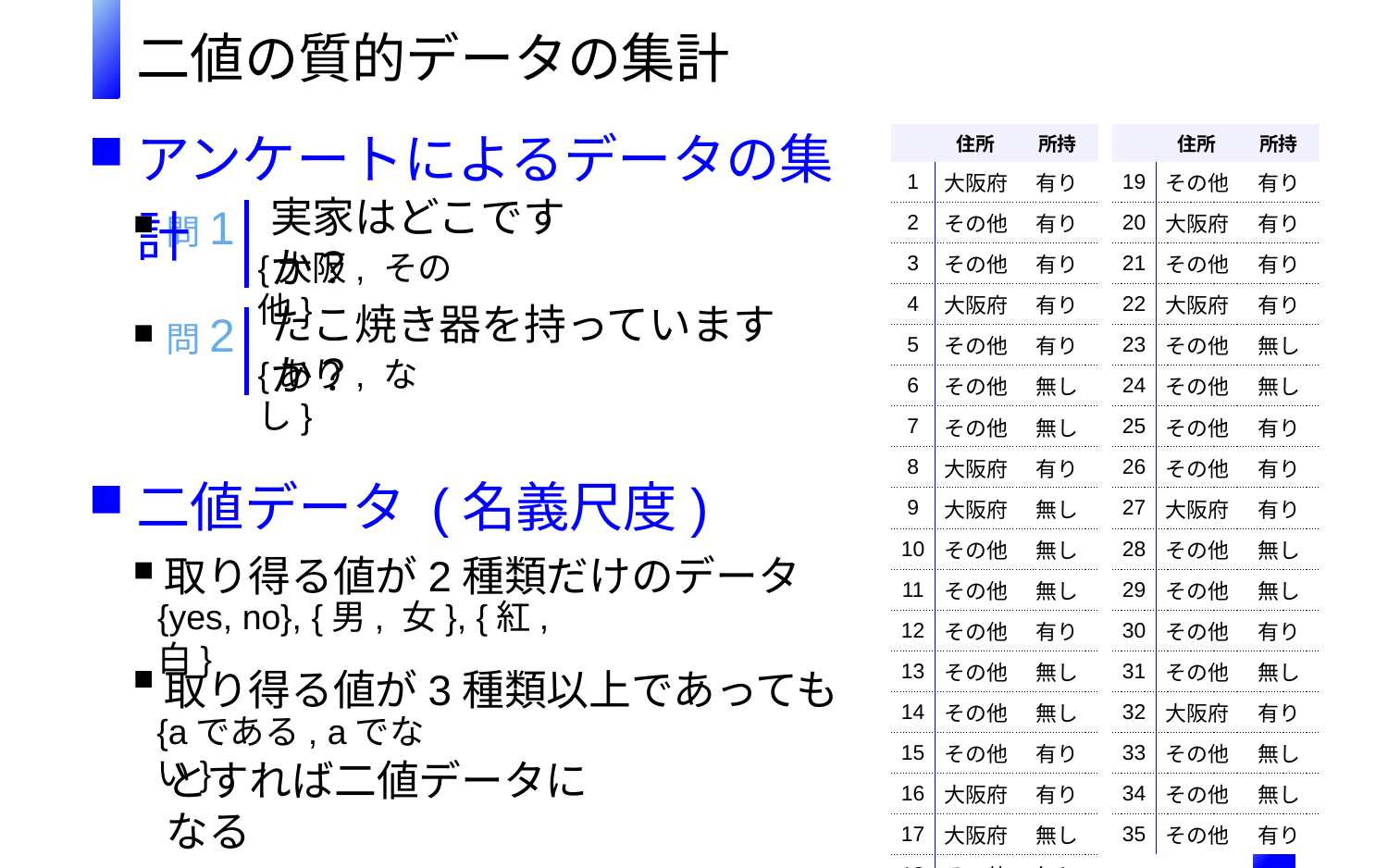

二値の質的データの集計
アンケートによるデータの集計
|  | 住所 | 所持 |
| --- | --- | --- |
| 1 | 大阪府 | 有り |
| 2 | その他 | 有り |
| 3 | その他 | 有り |
| 4 | 大阪府 | 有り |
| 5 | その他 | 有り |
| 6 | その他 | 無し |
| 7 | その他 | 無し |
| 8 | 大阪府 | 有り |
| 9 | 大阪府 | 無し |
| 10 | その他 | 無し |
| 11 | その他 | 無し |
| 12 | その他 | 有り |
| 13 | その他 | 無し |
| 14 | その他 | 無し |
| 15 | その他 | 有り |
| 16 | 大阪府 | 有り |
| 17 | 大阪府 | 無し |
| 18 | その他 | 無し |
|  | 住所 | 所持 |
| --- | --- | --- |
| 19 | その他 | 有り |
| 20 | 大阪府 | 有り |
| 21 | その他 | 有り |
| 22 | 大阪府 | 有り |
| 23 | その他 | 無し |
| 24 | その他 | 無し |
| 25 | その他 | 有り |
| 26 | その他 | 有り |
| 27 | 大阪府 | 有り |
| 28 | その他 | 無し |
| 29 | その他 | 無し |
| 30 | その他 | 有り |
| 31 | その他 | 無し |
| 32 | 大阪府 | 有り |
| 33 | その他 | 無し |
| 34 | その他 | 無し |
| 35 | その他 | 有り |

問1
実家はどこですか？

{大阪, その他}
問2
たこ焼き器を持っていますか？

{あり, なし}
二値データ (名義尺度)

取り得る値が2種類だけのデータ

{yes, no}, {男, 女}, {紅, 白}
取り得る値が3種類以上であっても

{aである, aでない}
とすれば二値データになる